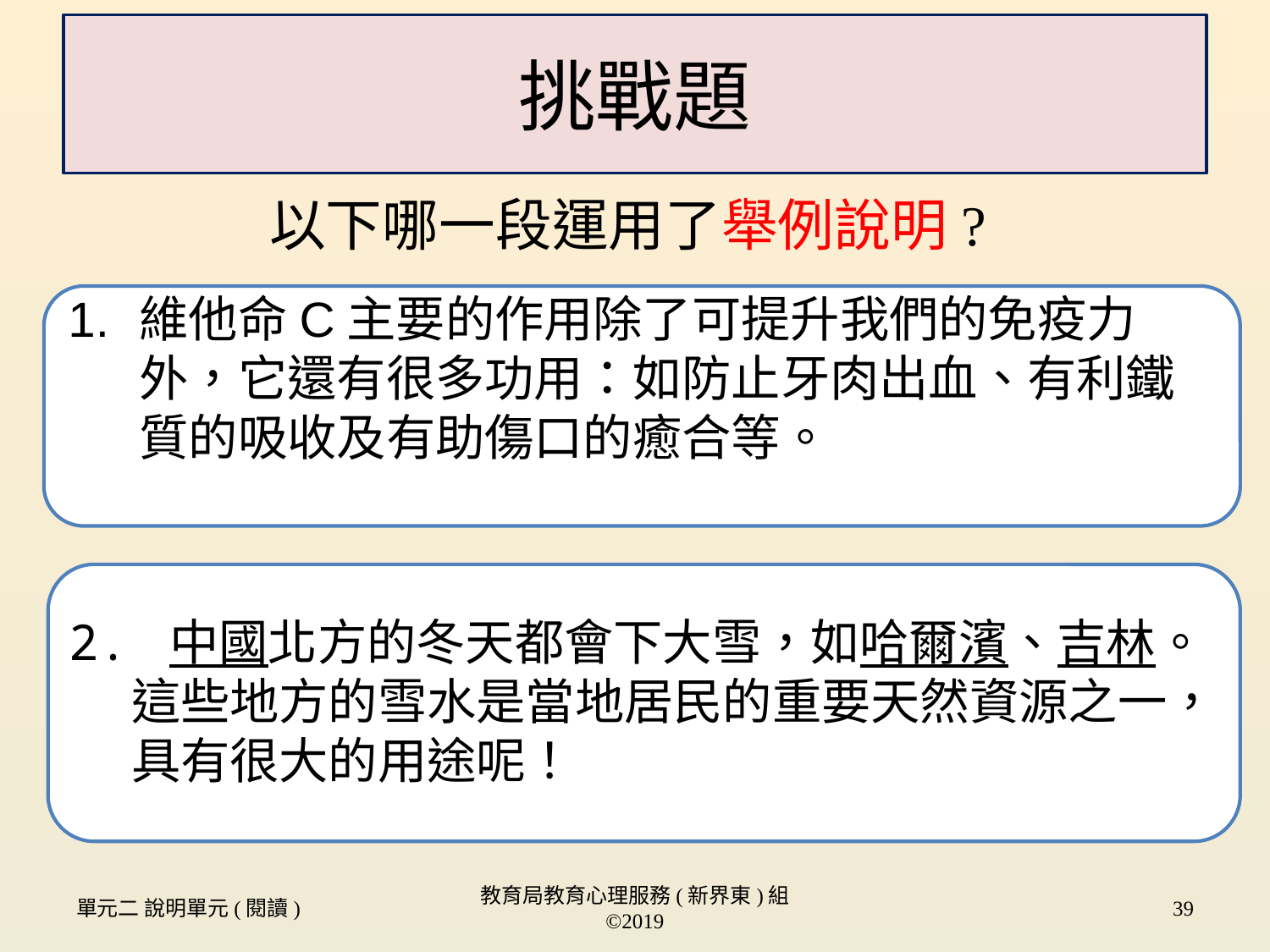

# 挑戰題
以下哪一段運用了舉例說明?
維他命C主要的作用除了可提升我們的免疫力外，它還有很多功用：如防止牙肉出血、有利鐵質的吸收及有助傷口的癒合等。

2. 中國北方的冬天都會下大雪，如哈爾濱、吉林。這些地方的雪水是當地居民的重要天然資源之一，具有很大的用途呢！
單元二 說明單元(閱讀)
教育局教育心理服務(新界東)組 ©2019
39